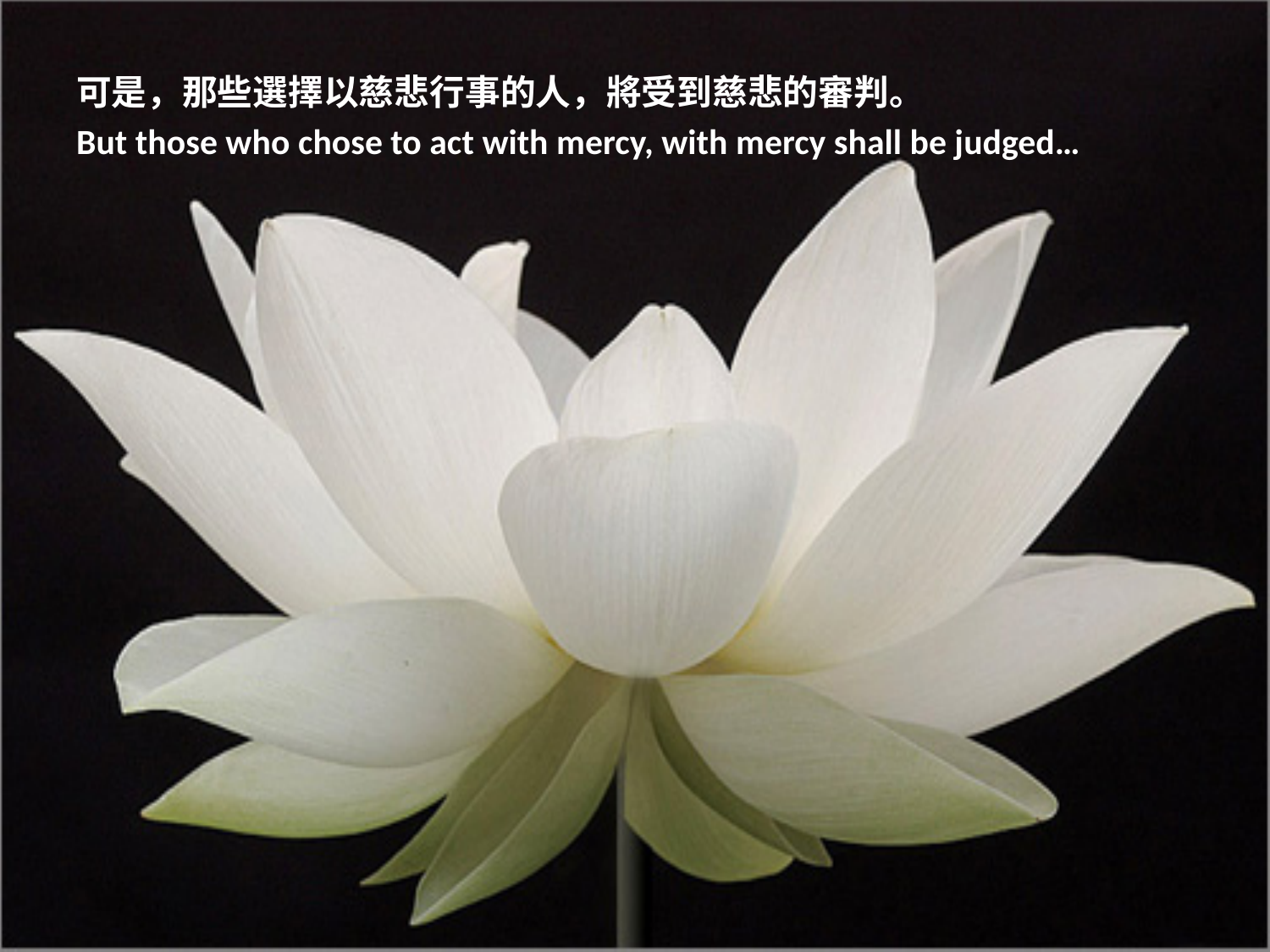

可是，那些選擇以慈悲行事的人，將受到慈悲的審判。
But those who chose to act with mercy, with mercy shall be judged…